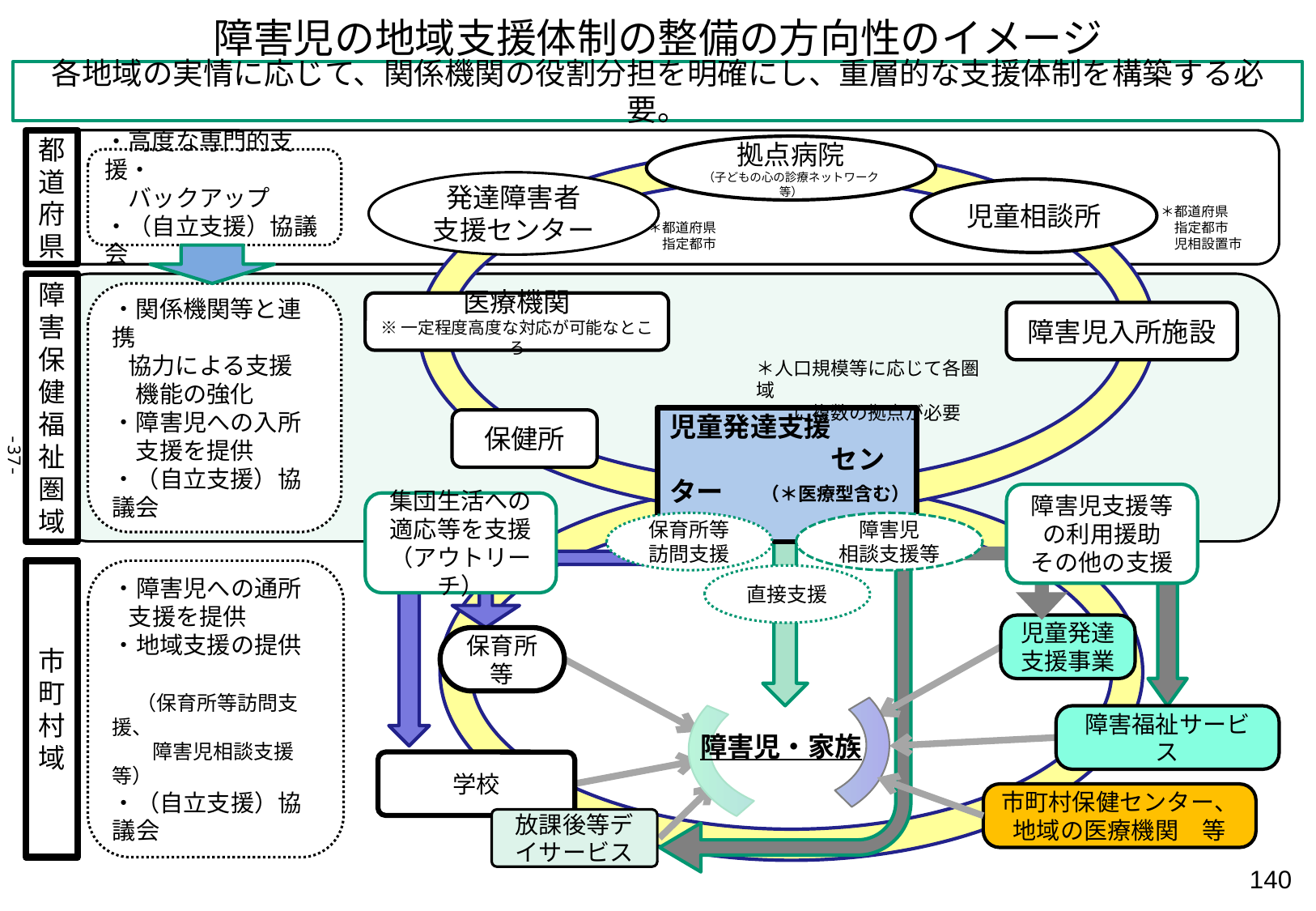

障害児の地域支援体制の整備の方向性のイメージ
各地域の実情に応じて、関係機関の役割分担を明確にし、重層的な支援体制を構築する必要。
都道府県

拠点病院
（子どもの心の診療ネットワーク等）
・高度な専門的支援・
　バックアップ
・（自立支援）協議会

発達障害者
支援センター
児童相談所
＊都道府県
　指定都市
　児相設置市
＊都道府県
　指定都市

障害保健福祉圏域

・関係機関等と連携
  協力による支援
　機能の強化
・障害児への入所
　支援を提供
・（自立支援）協議会
医療機関
※一定程度高度な対応が可能なところ
障害児入所施設
＊人口規模等に応じて各圏域
　　に複数の拠点が必要
児童発達支援
　　　　　　センター

保健所
-37-
（＊医療型含む）
障害児支援等の利用援助
その他の支援

集団生活への
適応等を支援
（アウトリーチ）
保育所等
訪問支援
障害児
相談支援等

市町村
域
・障害児への通所
  支援を提供
・地域支援の提供
　（保育所等訪問支援、
　　障害児相談支援等）
・（自立支援）協議会

直接支援

児童発達
支援事業

保育所等

障害福祉サービス
障害児・家族
学校
市町村保健センター、地域の医療機関　等
放課後等デイサービス
140